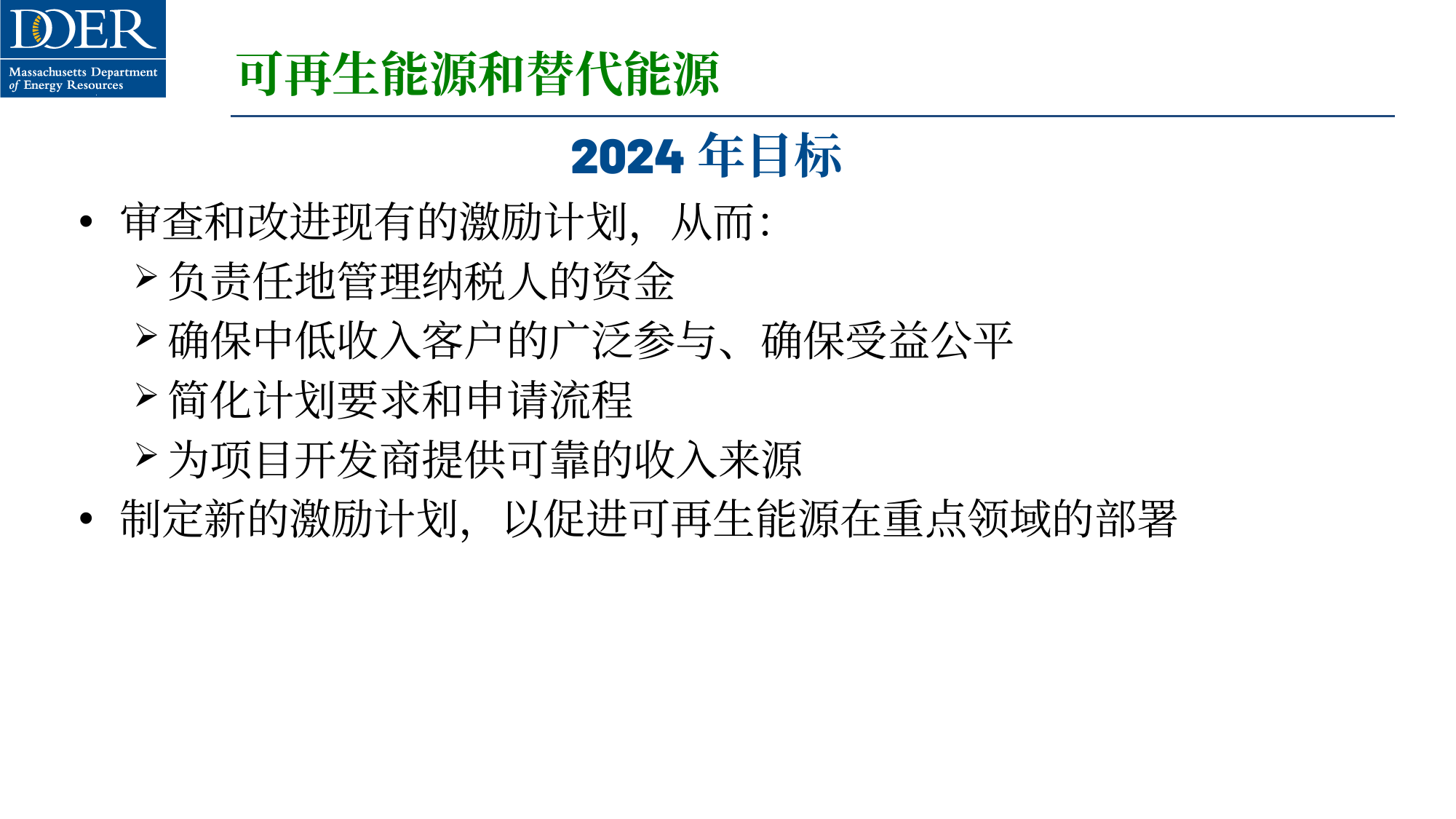

# 可再生能源和替代能源
2024年目标
审查和改进现有的激励计划，从而：
负责任地管理纳税人的资金
确保中低收入客户的广泛参与、确保受益公平
简化计划要求和申请流程
为项目开发商提供可靠的收入来源
制定新的激励计划，以促进可再生能源在重点领域的部署